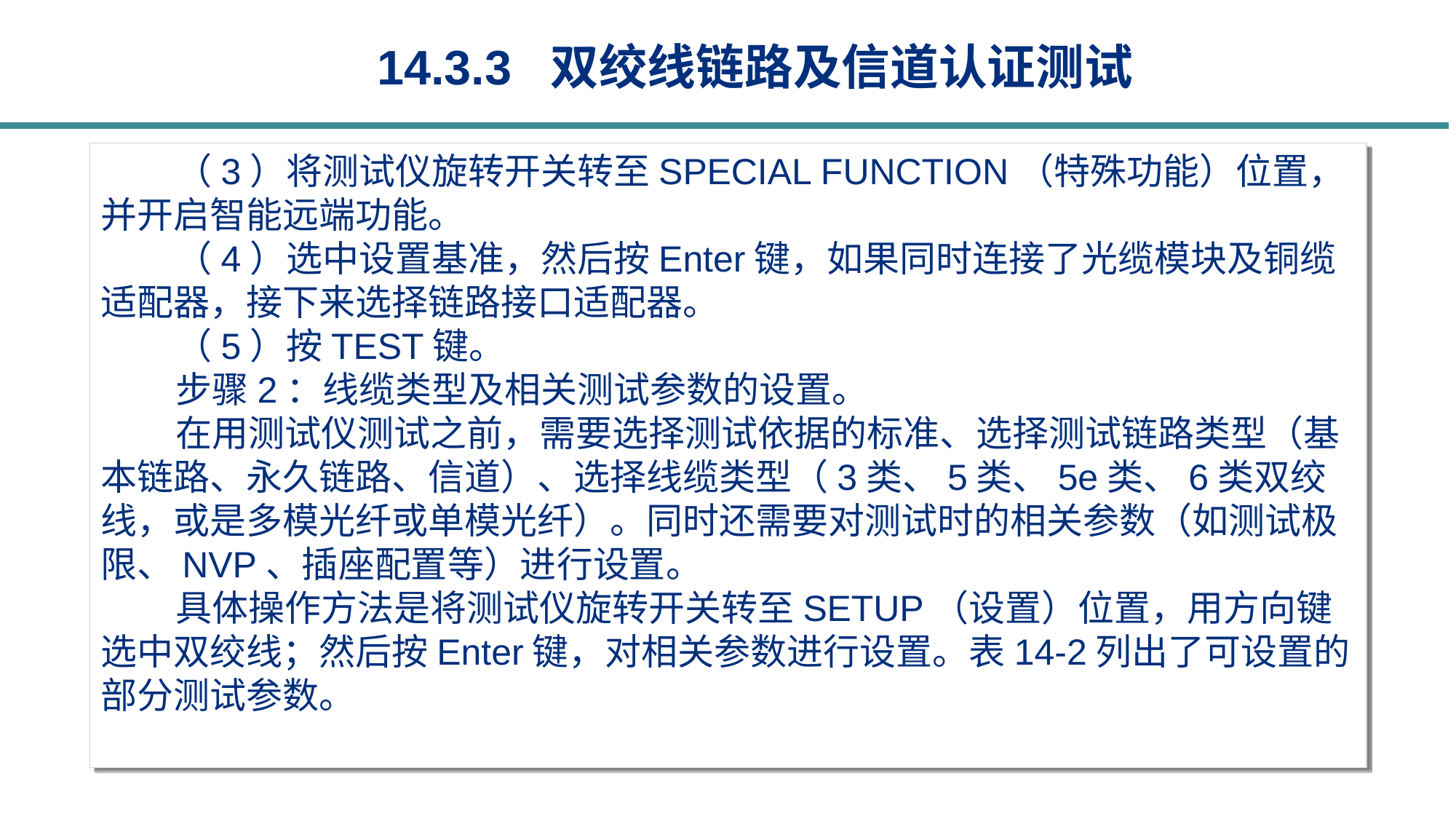

14.3.3  双绞线链路及信道认证测试
（3）将测试仪旋转开关转至SPECIAL FUNCTION（特殊功能）位置，并开启智能远端功能。
（4）选中设置基准，然后按Enter键，如果同时连接了光缆模块及铜缆适配器，接下来选择链路接口适配器。
（5）按TEST键。
步骤2：线缆类型及相关测试参数的设置。
在用测试仪测试之前，需要选择测试依据的标准、选择测试链路类型（基本链路、永久链路、信道）、选择线缆类型（3类、5类、5e类、6类双绞线，或是多模光纤或单模光纤）。同时还需要对测试时的相关参数（如测试极限、NVP、插座配置等）进行设置。
具体操作方法是将测试仪旋转开关转至SETUP（设置）位置，用方向键选中双绞线；然后按Enter键，对相关参数进行设置。表14-2列出了可设置的部分测试参数。